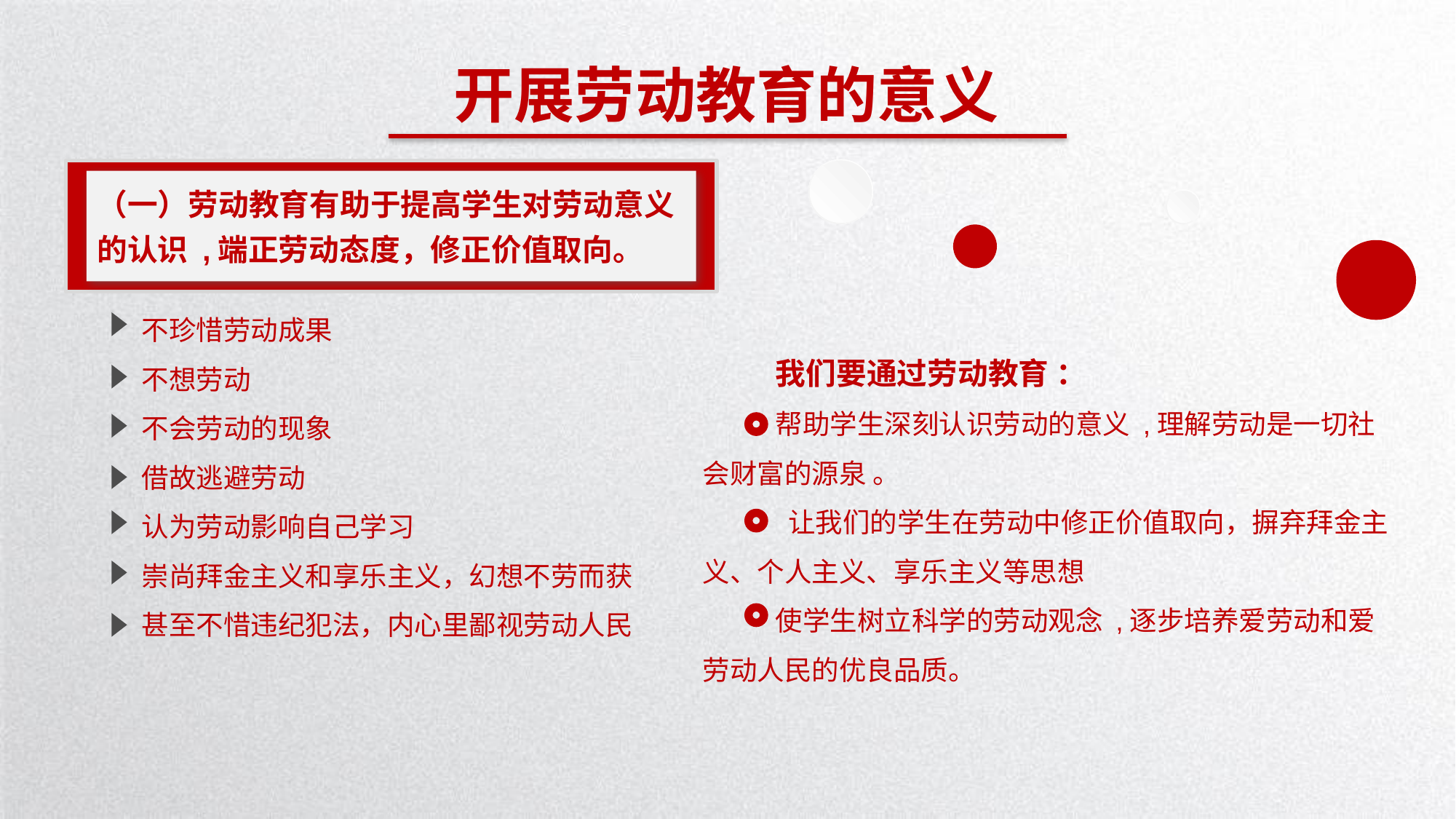

开展劳动教育的意义

（一）劳动教育有助于提高学生对劳动意义的认识 ,端正劳动态度，修正价值取向。

不珍惜劳动成果
不想劳动
不会劳动的现象
借故逃避劳动
认为劳动影响自己学习
崇尚拜金主义和享乐主义，幻想不劳而获
甚至不惜违纪犯法，内心里鄙视劳动人民

我们要通过劳动教育 ：
帮助学生深刻认识劳动的意义 ,理解劳动是一切社会财富的源泉 。
 让我们的学生在劳动中修正价值取向，摒弃拜金主义、个人主义、享乐主义等思想
使学生树立科学的劳动观念 ,逐步培养爱劳动和爱劳动人民的优良品质。